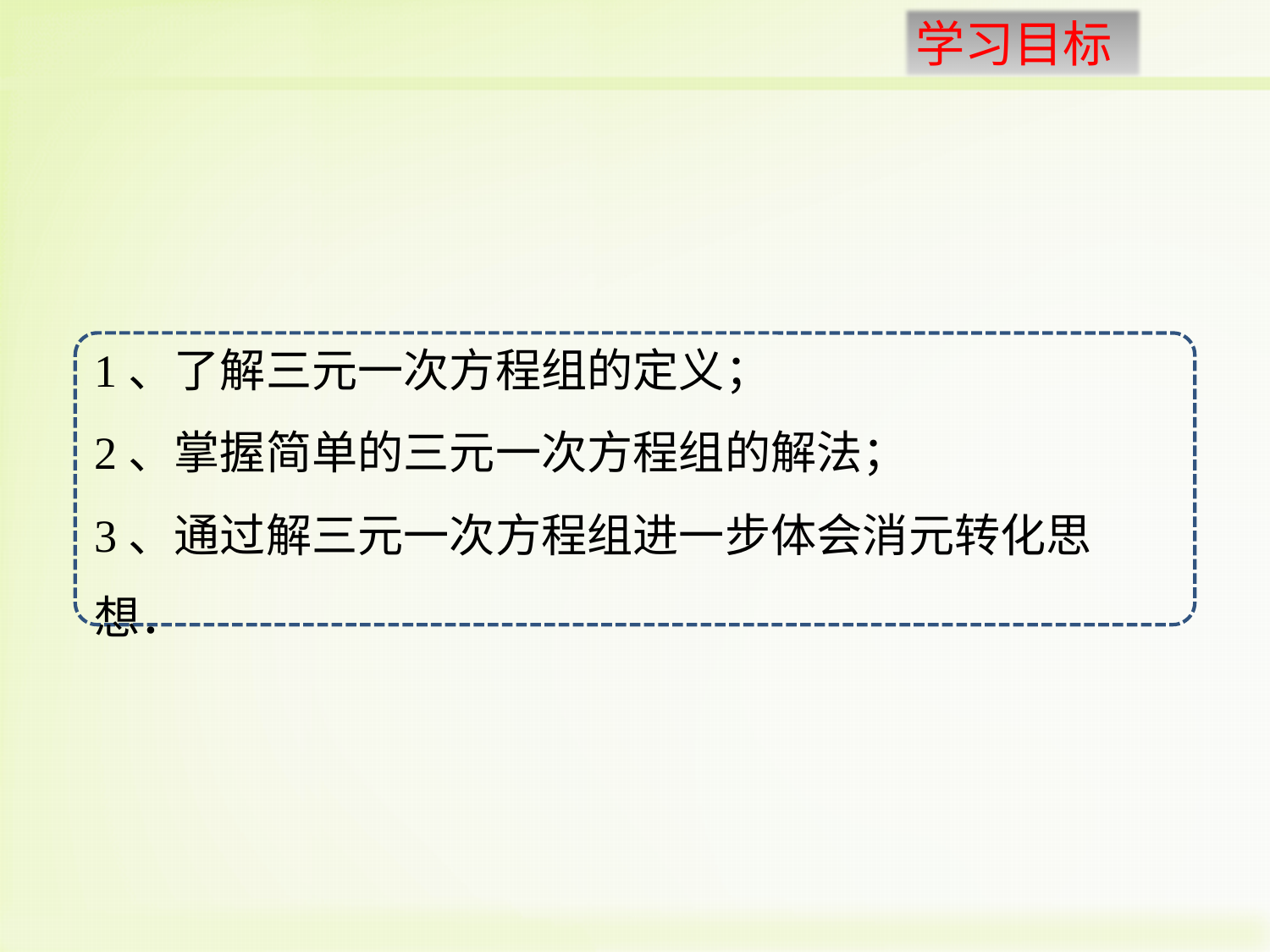

1、了解三元一次方程组的定义；
2、掌握简单的三元一次方程组的解法；
3、通过解三元一次方程组进一步体会消元转化思想．